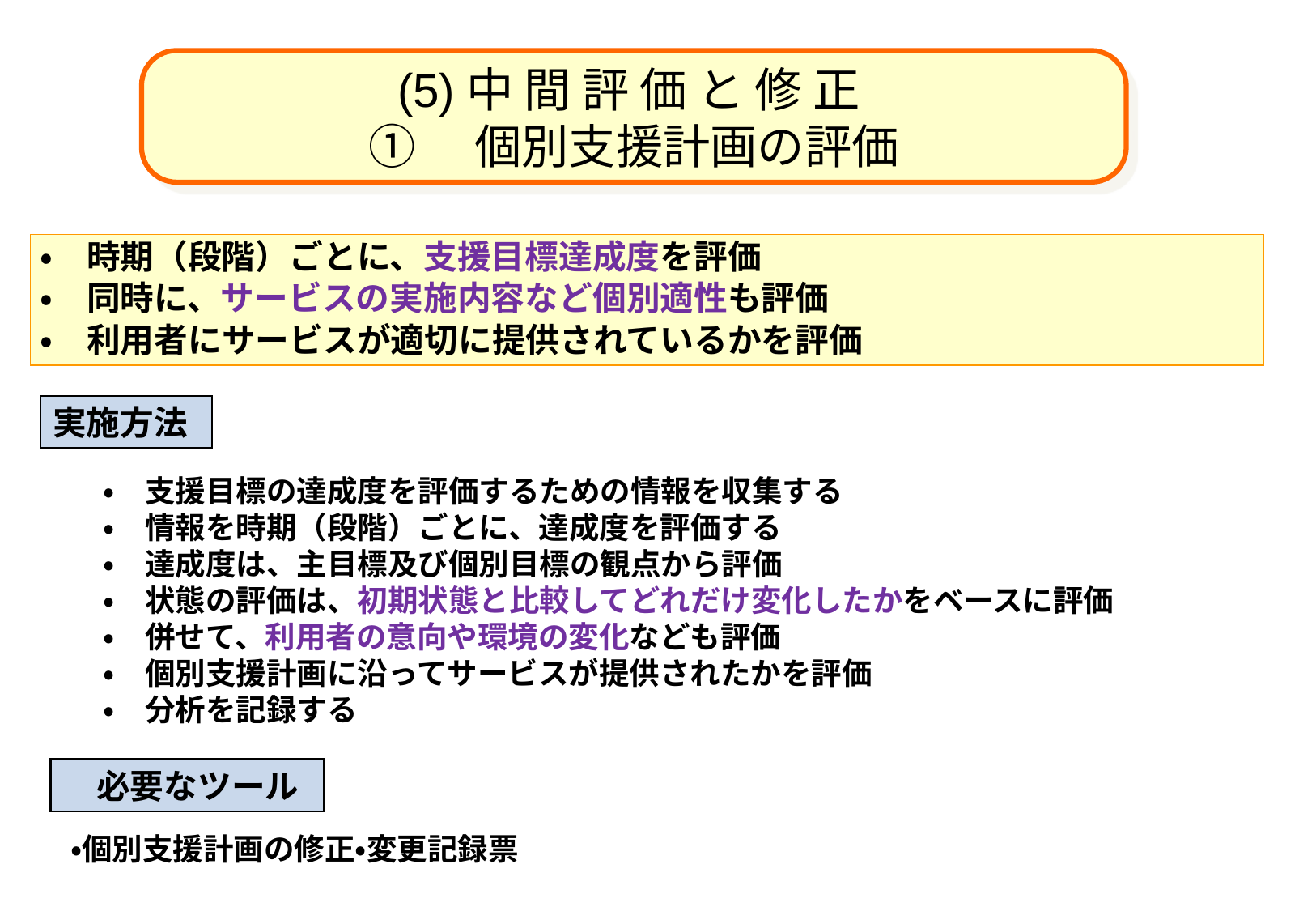

(5)中 間 評 価 と 修 正
①　個別支援計画の評価
・　時期（段階）ごとに、支援目標達成度を評価
・　同時に、サービスの実施内容など個別適性も評価
・　利用者にサービスが適切に提供されているかを評価
実施方法
　・　支援目標の達成度を評価するための情報を収集する
　・　情報を時期（段階）ごとに、達成度を評価する
　・　達成度は、主目標及び個別目標の観点から評価
　・　状態の評価は、初期状態と比較してどれだけ変化したかをベースに評価
　・　併せて、利用者の意向や環境の変化なども評価
　・　個別支援計画に沿ってサービスが提供されたかを評価
　・　分析を記録する

　必要なツール
・個別支援計画の修正・変更記録票